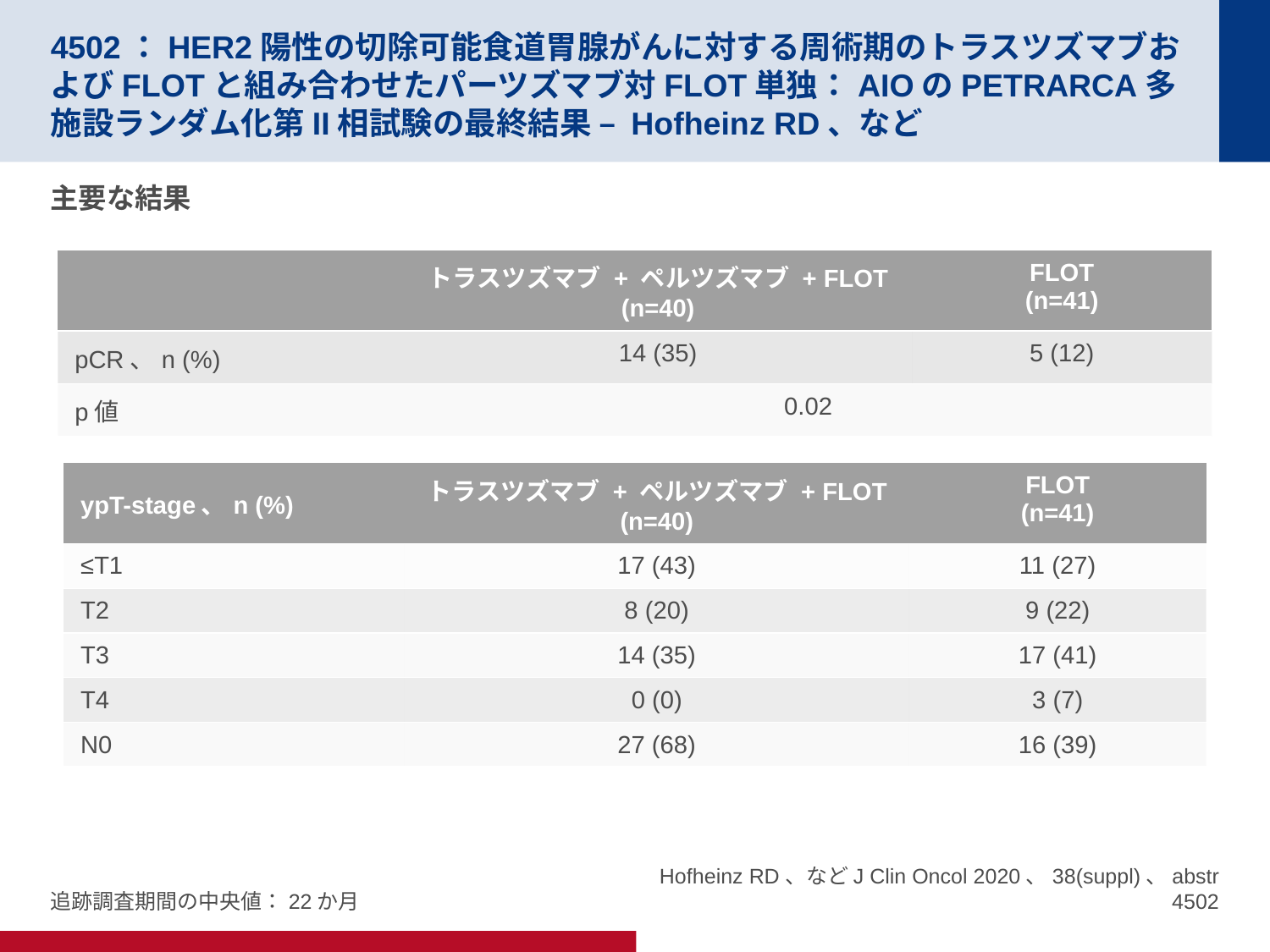

# 4502：HER2陽性の切除可能食道胃腺がんに対する周術期のトラスツズマブおよびFLOTと組み合わせたパーツズマブ対FLOT単独：AIOのPETRARCA多施設ランダム化第II相試験の最終結果 – Hofheinz RD、など
主要な結果
|  | トラスツズマブ + ペルツズマブ + FLOT (n=40) | FLOT (n=41) |
| --- | --- | --- |
| pCR、n (%) | 14 (35) | 5 (12) |
| p値 | 0.02 |  |
| ypT-stage、n (%) | トラスツズマブ + ペルツズマブ + FLOT (n=40) | FLOT (n=41) |
| --- | --- | --- |
| ≤T1 | 17 (43) | 11 (27) |
| T2 | 8 (20) | 9 (22) |
| T3 | 14 (35) | 17 (41) |
| T4 | 0 (0) | 3 (7) |
| N0 | 27 (68) | 16 (39) |
追跡調査期間の中央値：22か月
Hofheinz RD、などJ Clin Oncol 2020、38(suppl)、abstr 4502